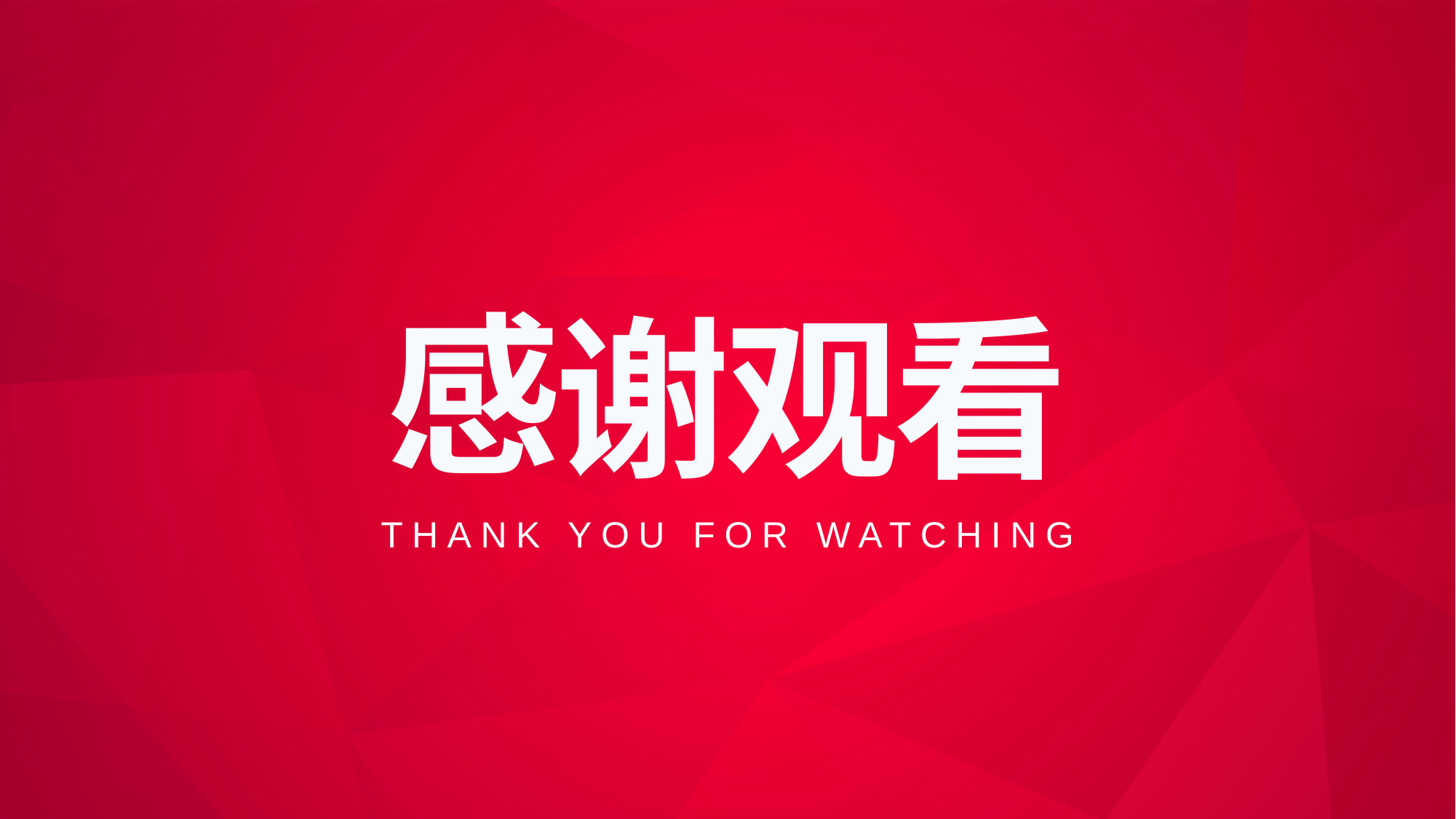

感
谢
观
看
THANK YOU FOR WATCHING